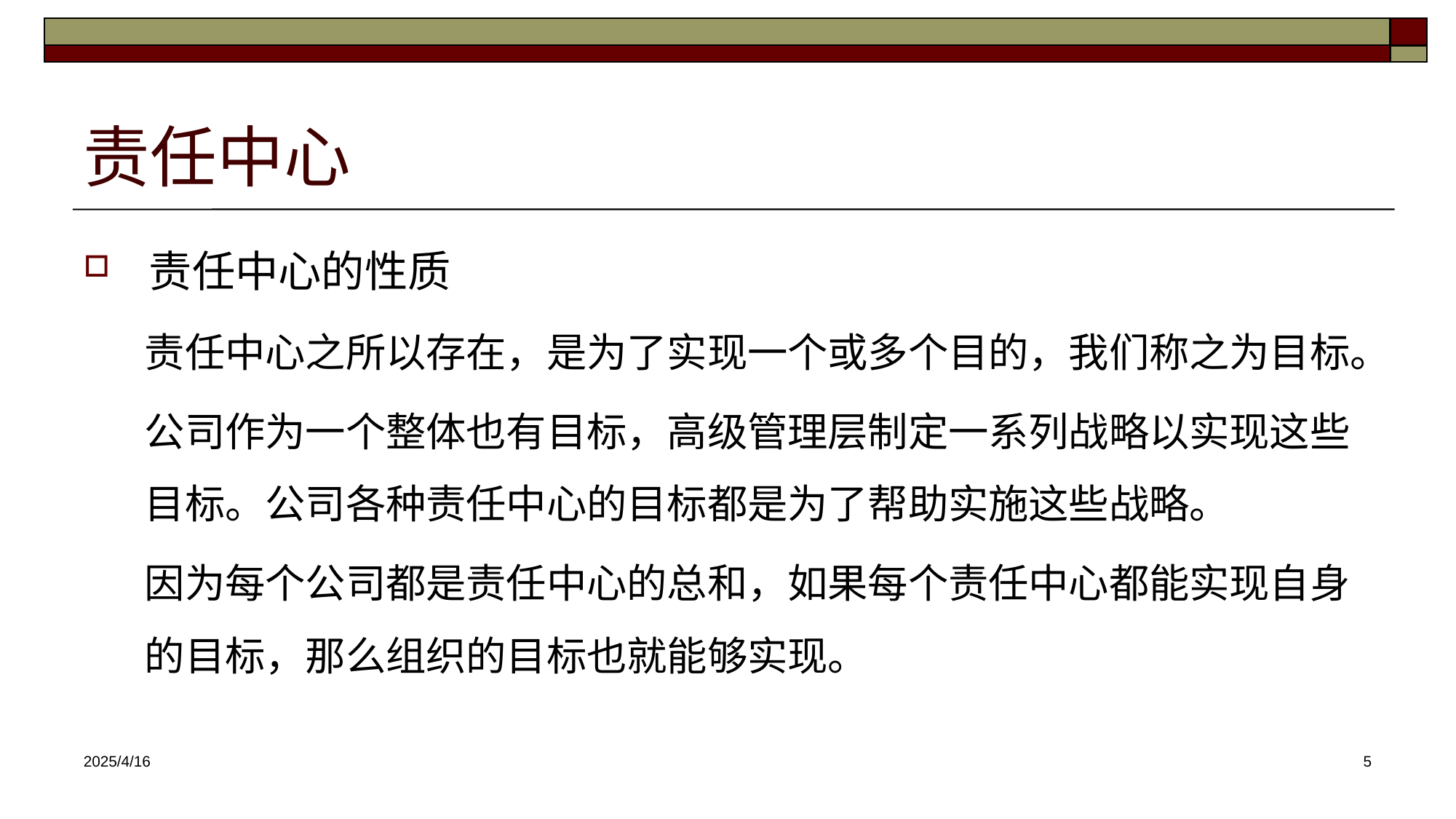

# 责任中心
责任中心的性质
责任中心之所以存在，是为了实现一个或多个目的，我们称之为目标。
公司作为一个整体也有目标，高级管理层制定一系列战略以实现这些目标。公司各种责任中心的目标都是为了帮助实施这些战略。
因为每个公司都是责任中心的总和，如果每个责任中心都能实现自身的目标，那么组织的目标也就能够实现。
2025/4/16
5